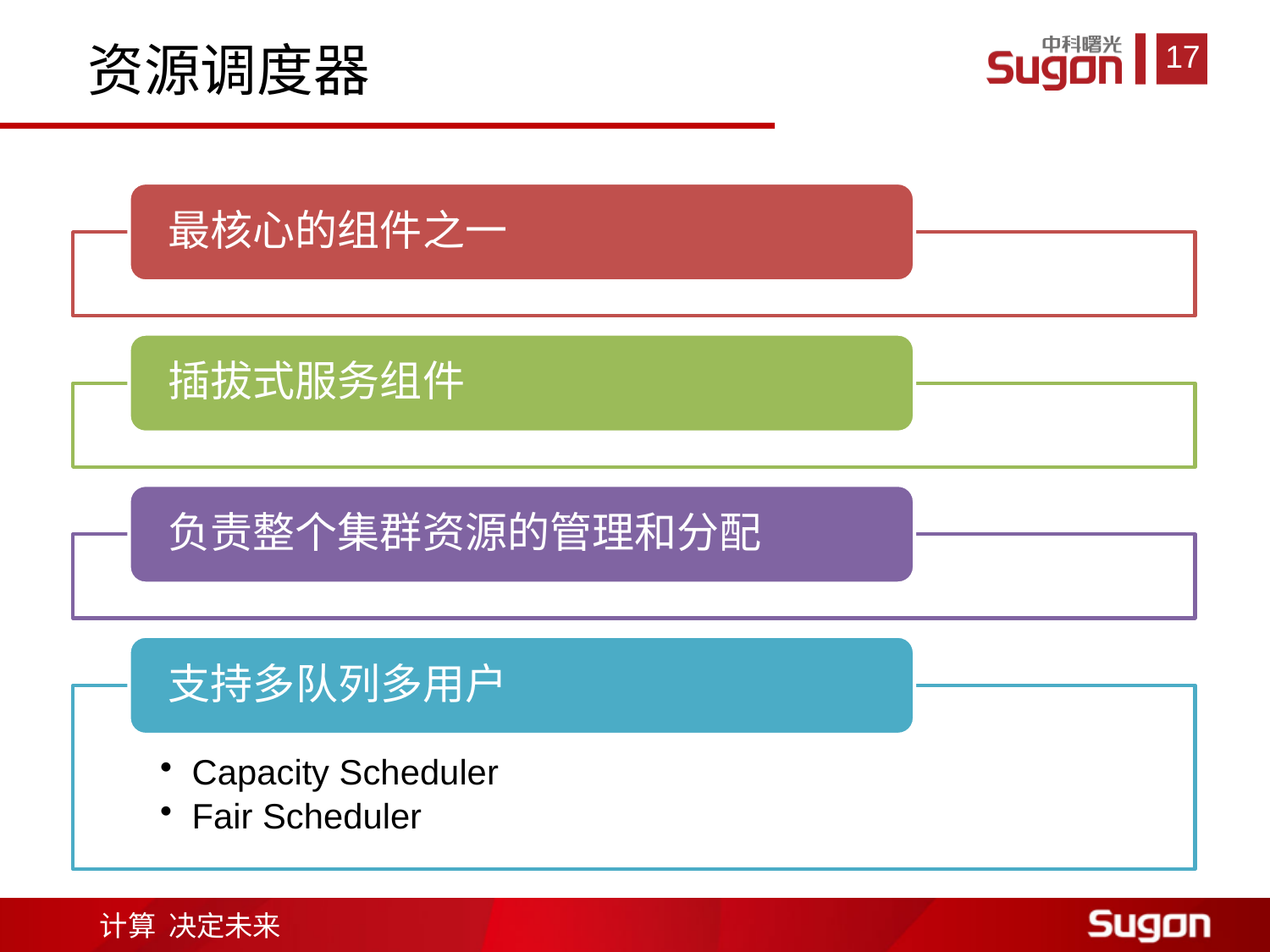

资源调度器
最核心的组件之一
插拔式服务组件
负责整个集群资源的管理和分配
Capacity Scheduler
Fair Scheduler
支持多队列多用户